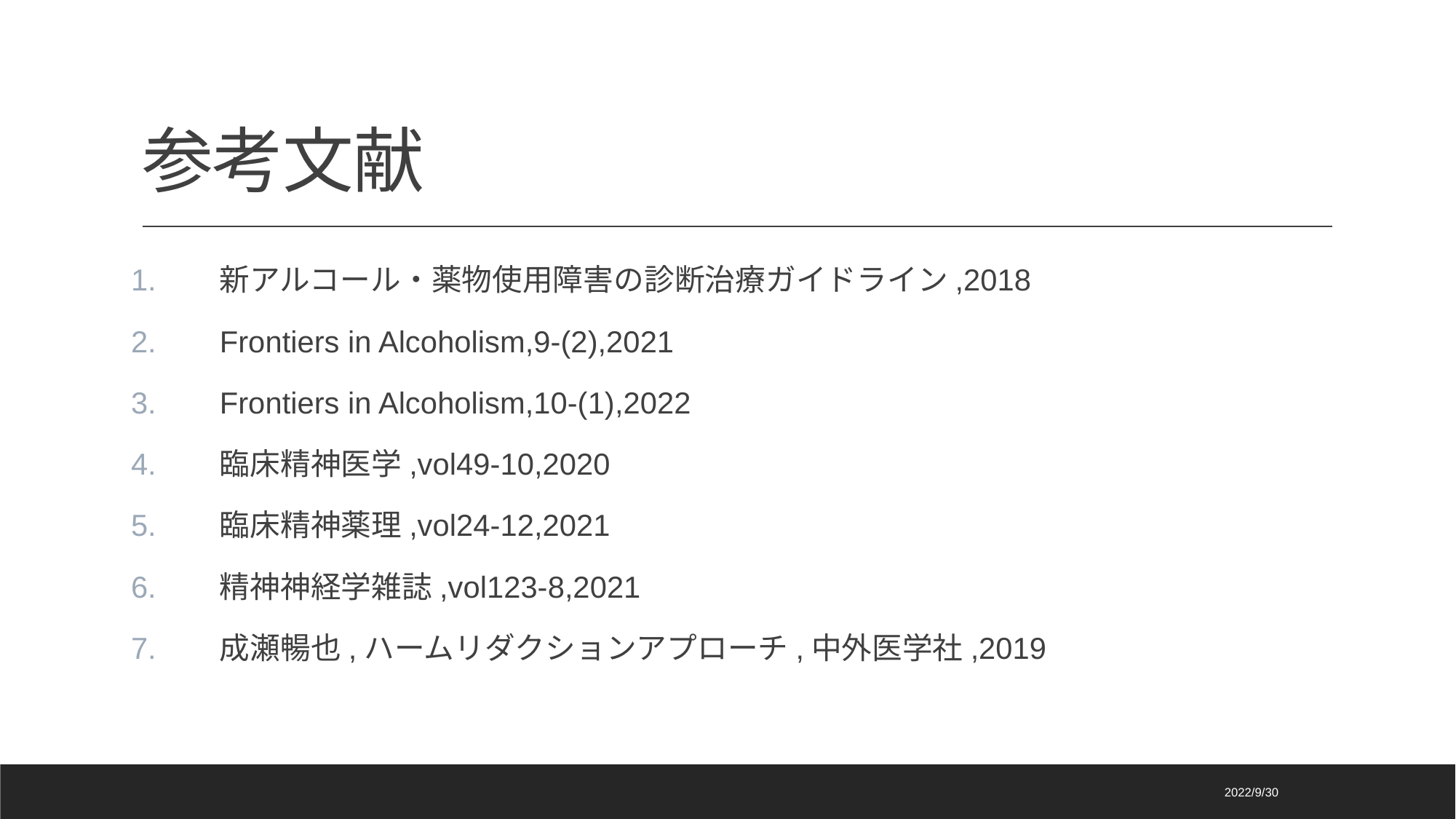

# 参考文献
新アルコール・薬物使用障害の診断治療ガイドライン,2018
Frontiers in Alcoholism,9-(2),2021
Frontiers in Alcoholism,10-(1),2022
臨床精神医学,vol49-10,2020
臨床精神薬理,vol24-12,2021
精神神経学雑誌,vol123-8,2021
成瀬暢也,ハームリダクションアプローチ,中外医学社,2019
2022/9/30